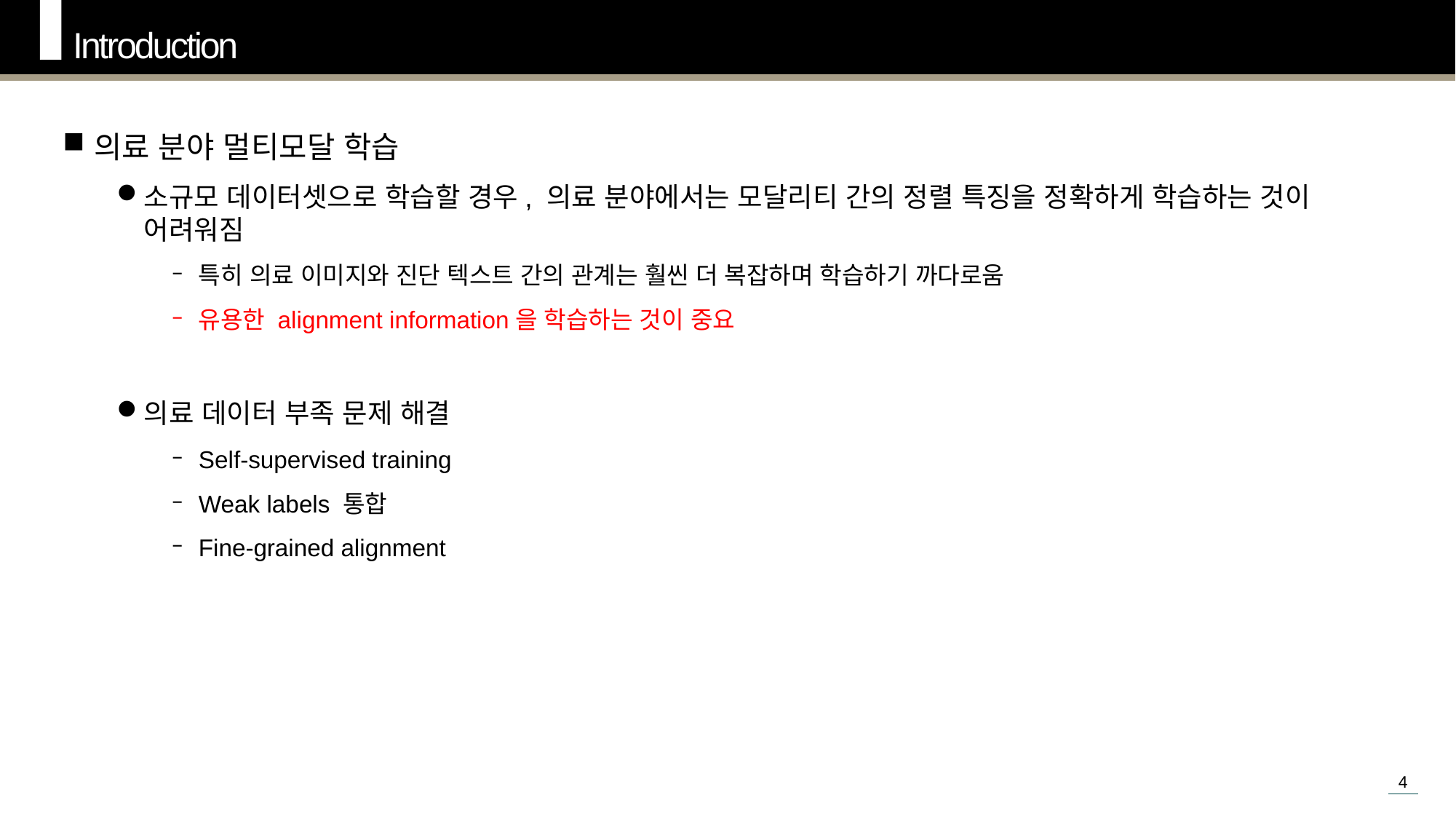

Introduction
의료 분야 멀티모달 학습
소규모 데이터셋으로 학습할 경우, 의료 분야에서는 모달리티 간의 정렬 특징을 정확하게 학습하는 것이 어려워짐
특히 의료 이미지와 진단 텍스트 간의 관계는 훨씬 더 복잡하며 학습하기 까다로움
유용한 alignment information을 학습하는 것이 중요

의료 데이터 부족 문제 해결
Self-supervised training
Weak labels 통합
Fine-grained alignment